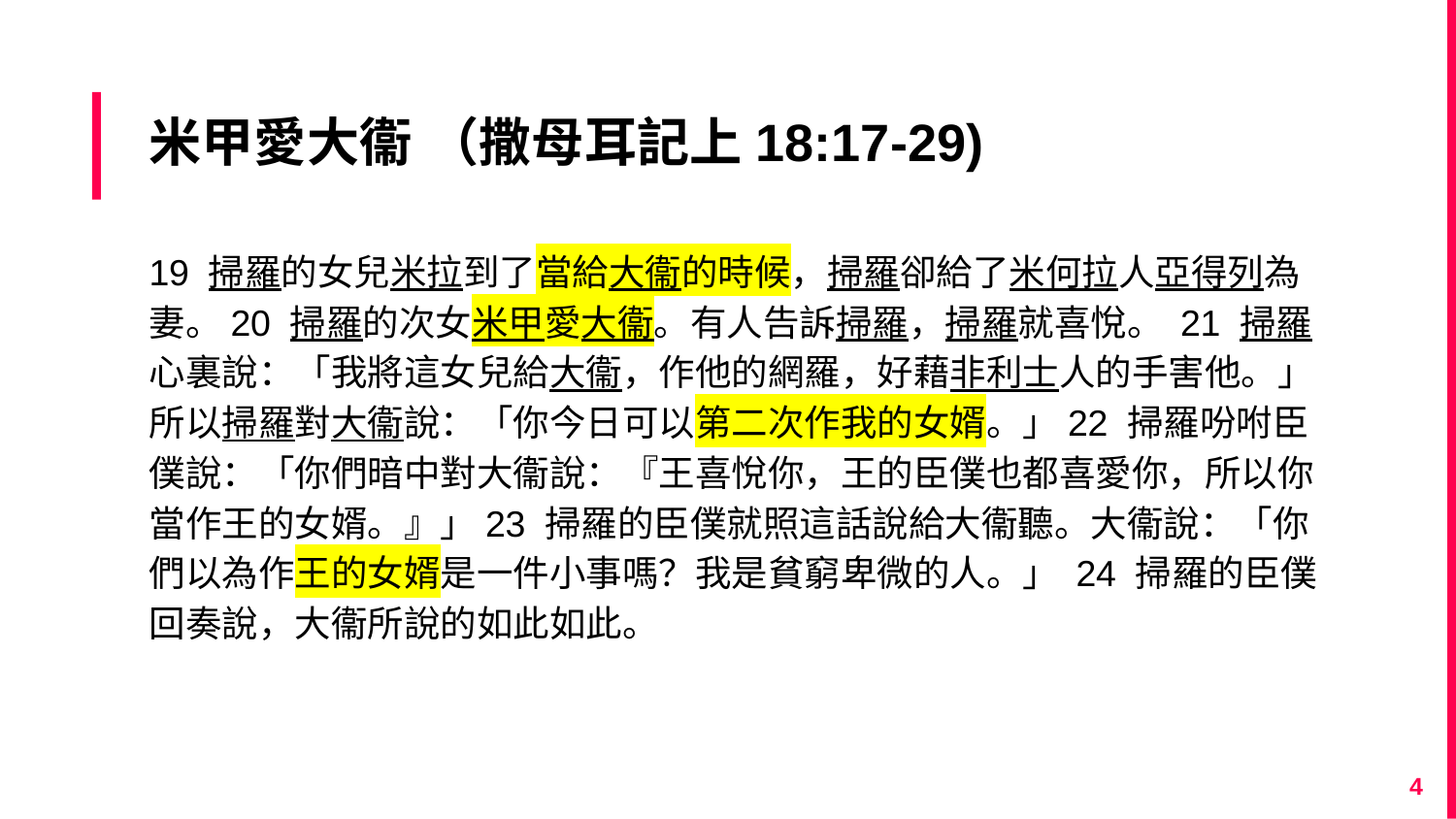

# 米甲愛大衞 （撒母耳記上18:17-29)
19 掃羅的女兒米拉到了當給大衞的時候，掃羅卻給了米何拉人亞得列為妻。20 掃羅的次女米甲愛大衞。有人告訴掃羅，掃羅就喜悅。 21 掃羅心裏說：「我將這女兒給大衞，作他的網羅，好藉非利士人的手害他。」所以掃羅對大衞說：「你今日可以第二次作我的女婿。」22 掃羅吩咐臣僕說：「你們暗中對大衞說：『王喜悅你，王的臣僕也都喜愛你，所以你當作王的女婿。』」23 掃羅的臣僕就照這話說給大衞聽。大衞說：「你們以為作王的女婿是一件小事嗎？我是貧窮卑微的人。」 24 掃羅的臣僕回奏說，大衞所說的如此如此。

4